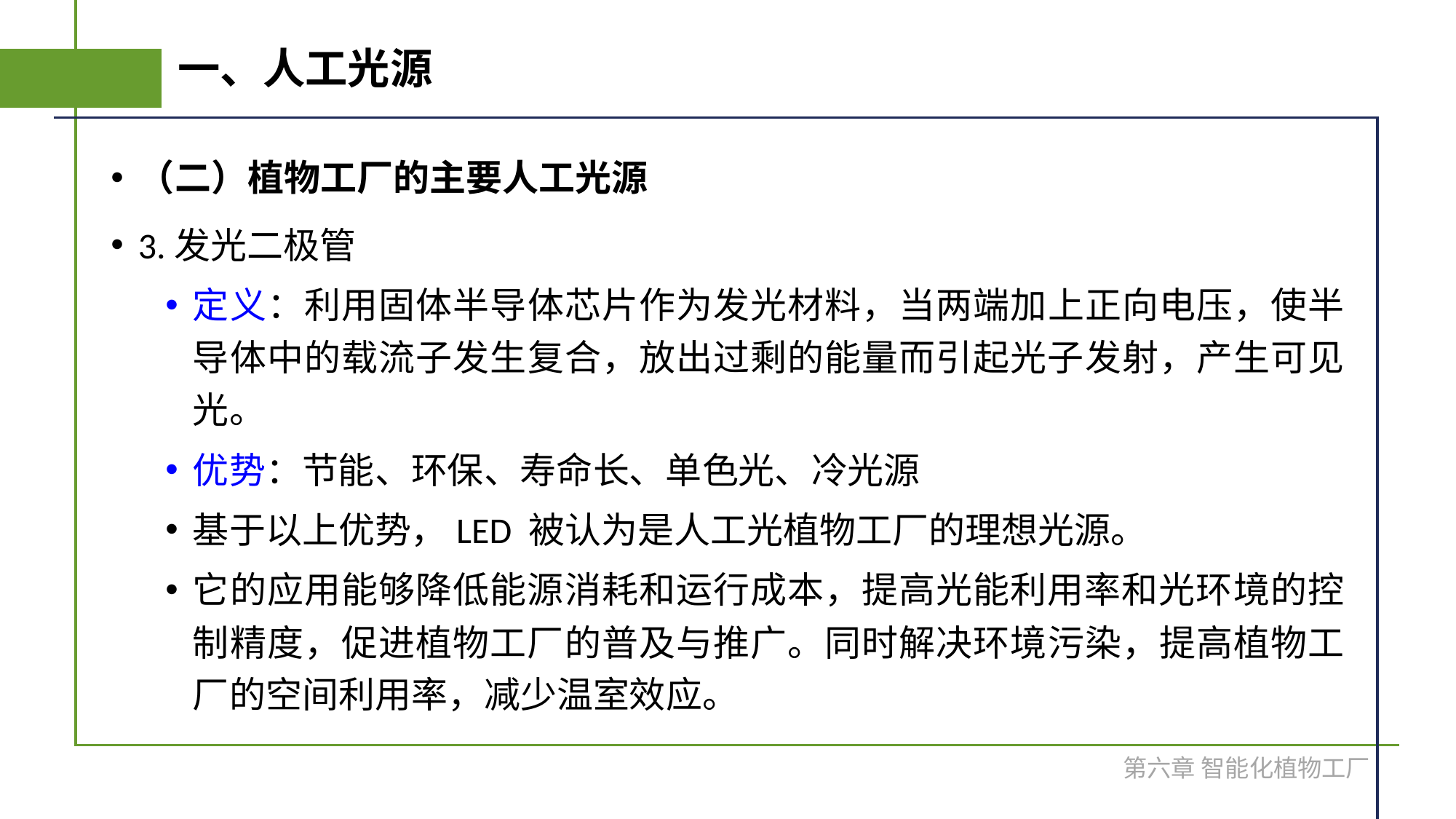

# 一、人工光源
（二）植物工厂的主要人工光源
3.发光二极管
定义：利用固体半导体芯片作为发光材料，当两端加上正向电压，使半导体中的载流子发生复合，放出过剩的能量而引起光子发射，产生可见光。
优势：节能、环保、寿命长、单色光、冷光源
基于以上优势，LED 被认为是人工光植物工厂的理想光源。
它的应用能够降低能源消耗和运行成本，提高光能利用率和光环境的控制精度，促进植物工厂的普及与推广。同时解决环境污染，提高植物工厂的空间利用率，减少温室效应。
第六章 智能化植物工厂